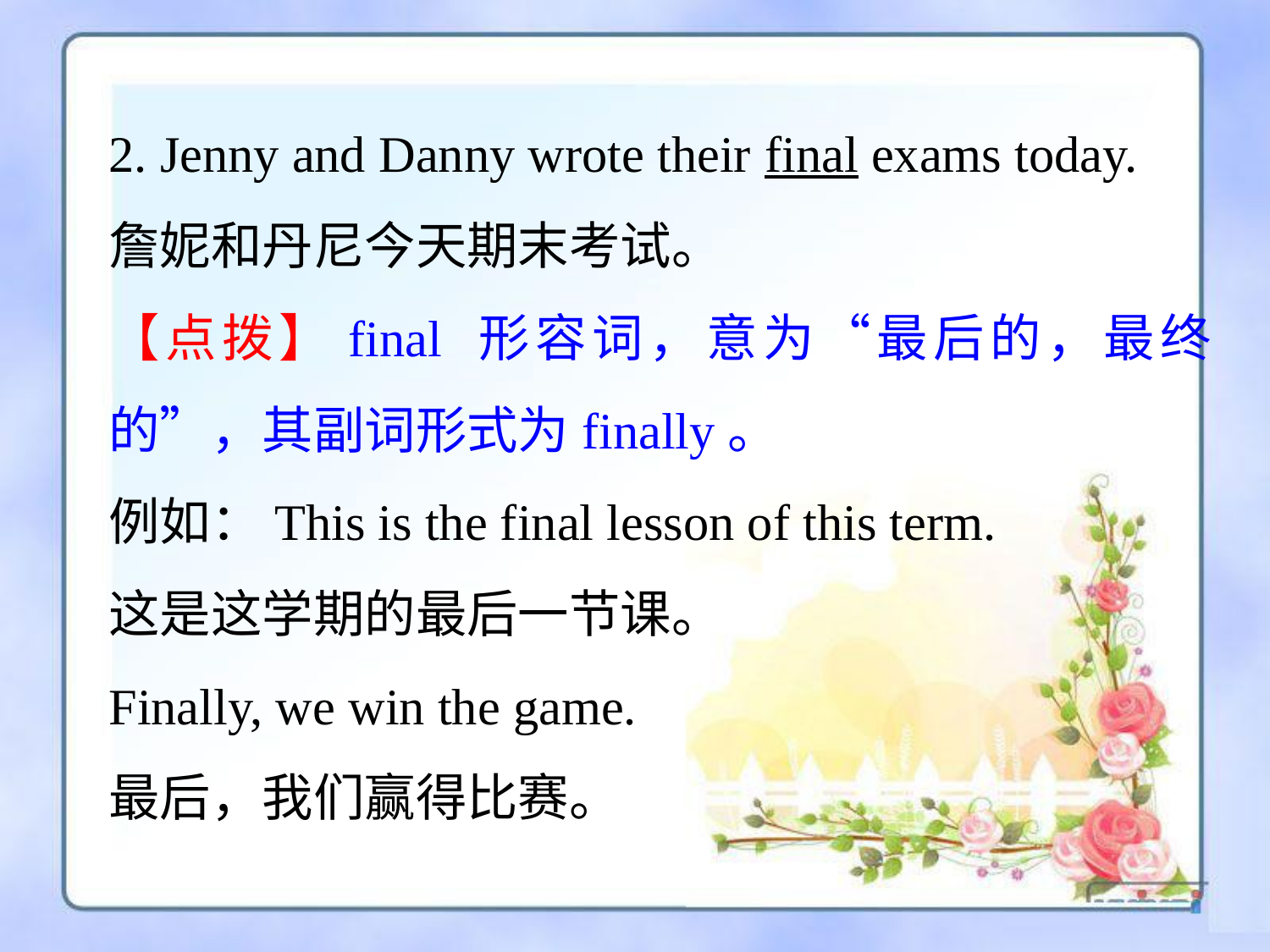

2. Jenny and Danny wrote their final exams today.
詹妮和丹尼今天期末考试。
【点拨】final 形容词，意为“最后的，最终的”，其副词形式为finally。
例如：This is the final lesson of this term.
这是这学期的最后一节课。
Finally, we win the game.
最后，我们赢得比赛。